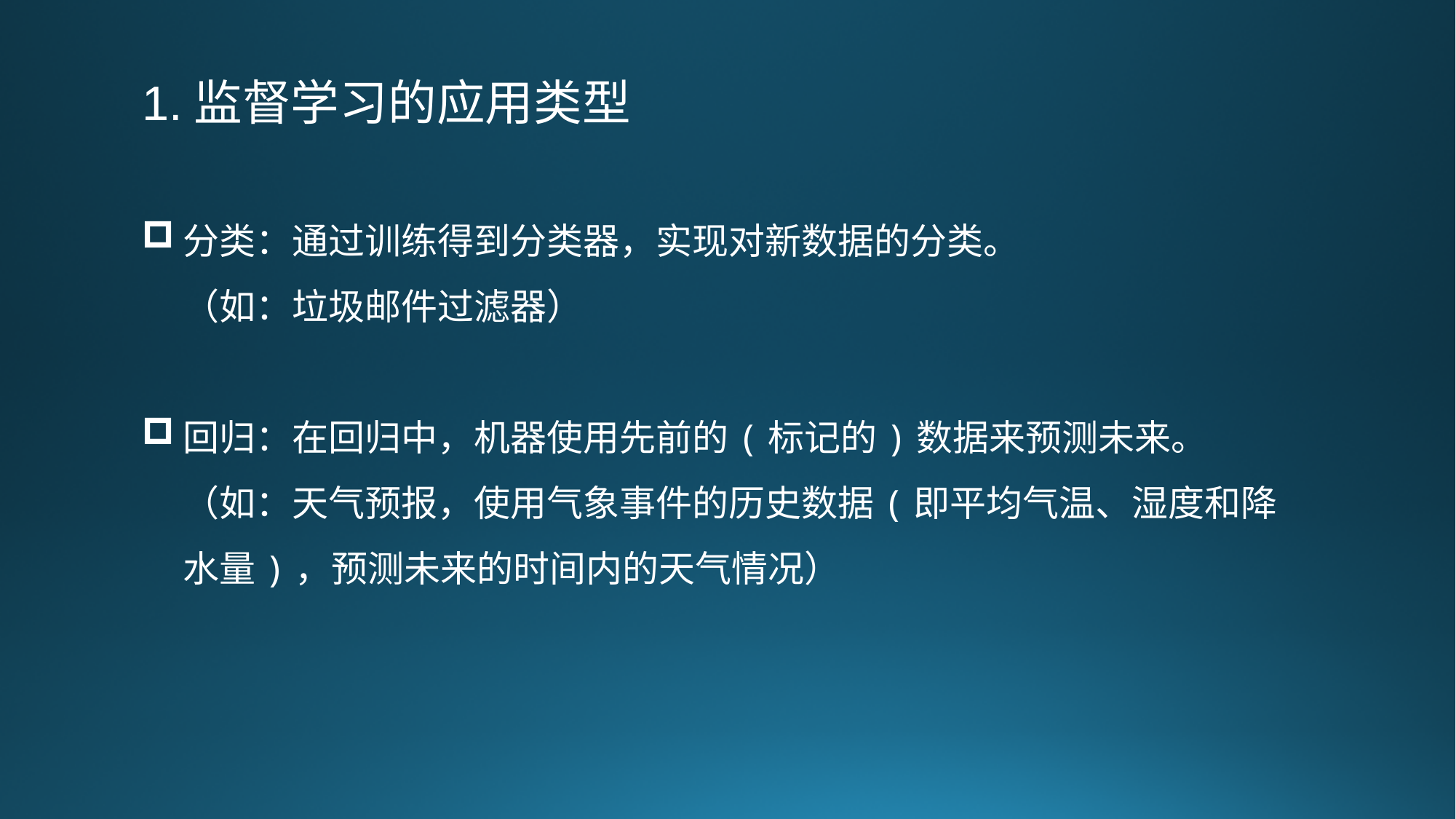

1.监督学习的应用类型
分类：通过训练得到分类器，实现对新数据的分类。
（如：垃圾邮件过滤器）

回归：在回归中，机器使用先前的(标记的)数据来预测未来。
（如：天气预报，使用气象事件的历史数据(即平均气温、湿度和降水量)，预测未来的时间内的天气情况）